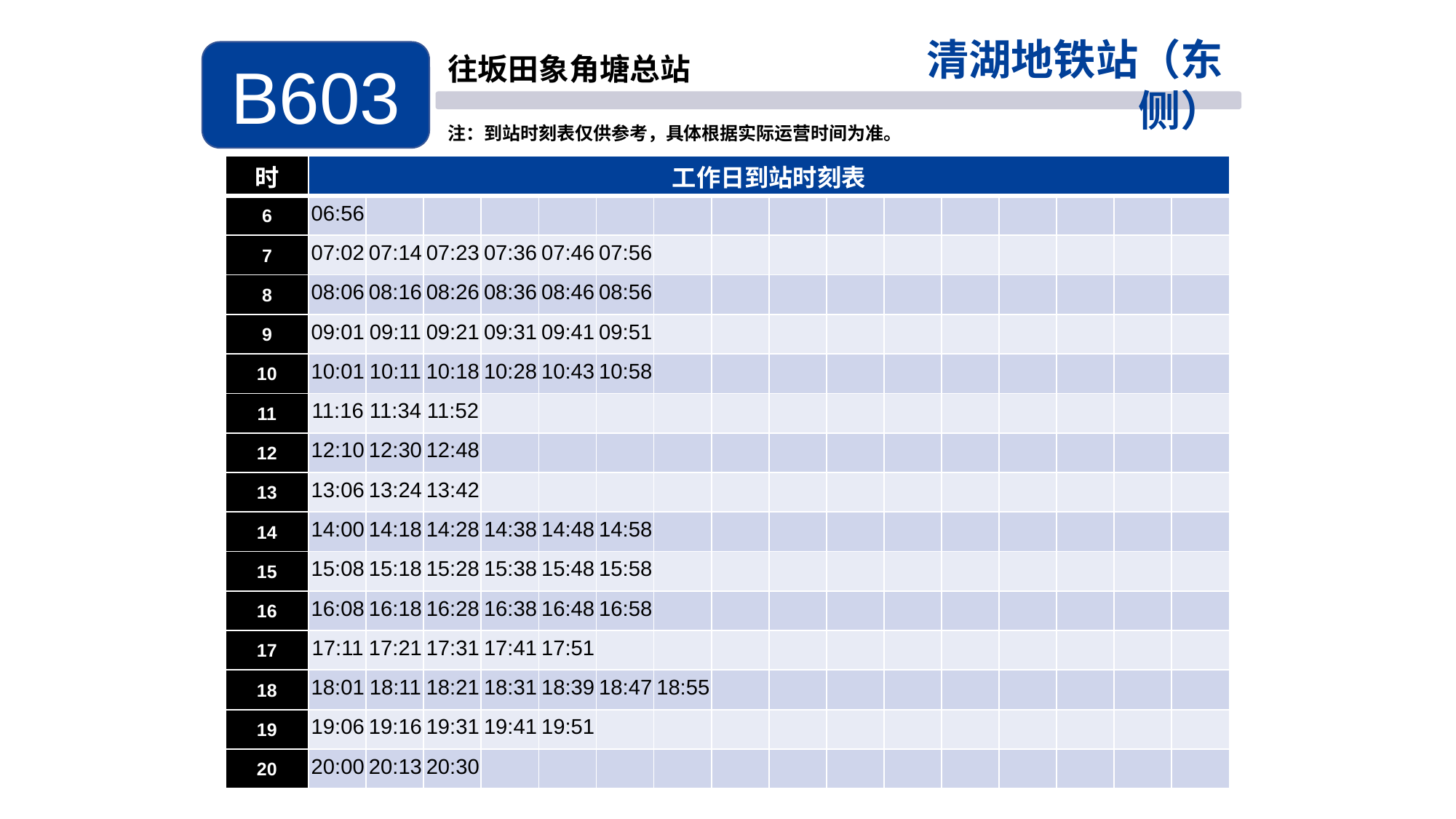

清湖地铁站（东侧）
B603
往坂田象角塘总站

注：到站时刻表仅供参考，具体根据实际运营时间为准。
| 时 | 工作日到站时刻表 |  |  |  |  |  |  |  |  |  |  |  |  |  |  |  |
| --- | --- | --- | --- | --- | --- | --- | --- | --- | --- | --- | --- | --- | --- | --- | --- | --- |
| 6 | 06:56 |  |  |  |  |  |  |  |  |  |  |  |  |  |  |  |
| 7 | 07:02 | 07:14 | 07:23 | 07:36 | 07:46 | 07:56 |  |  |  |  |  |  |  |  |  |  |
| 8 | 08:06 | 08:16 | 08:26 | 08:36 | 08:46 | 08:56 |  |  |  |  |  |  |  |  |  |  |
| 9 | 09:01 | 09:11 | 09:21 | 09:31 | 09:41 | 09:51 |  |  |  |  |  |  |  |  |  |  |
| 10 | 10:01 | 10:11 | 10:18 | 10:28 | 10:43 | 10:58 |  |  |  |  |  |  |  |  |  |  |
| 11 | 11:16 | 11:34 | 11:52 |  |  |  |  |  |  |  |  |  |  |  |  |  |
| 12 | 12:10 | 12:30 | 12:48 |  |  |  |  |  |  |  |  |  |  |  |  |  |
| 13 | 13:06 | 13:24 | 13:42 |  |  |  |  |  |  |  |  |  |  |  |  |  |
| 14 | 14:00 | 14:18 | 14:28 | 14:38 | 14:48 | 14:58 |  |  |  |  |  |  |  |  |  |  |
| 15 | 15:08 | 15:18 | 15:28 | 15:38 | 15:48 | 15:58 |  |  |  |  |  |  |  |  |  |  |
| 16 | 16:08 | 16:18 | 16:28 | 16:38 | 16:48 | 16:58 |  |  |  |  |  |  |  |  |  |  |
| 17 | 17:11 | 17:21 | 17:31 | 17:41 | 17:51 |  |  |  |  |  |  |  |  |  |  |  |
| 18 | 18:01 | 18:11 | 18:21 | 18:31 | 18:39 | 18:47 | 18:55 |  |  |  |  |  |  |  |  |  |
| 19 | 19:06 | 19:16 | 19:31 | 19:41 | 19:51 |  |  |  |  |  |  |  |  |  |  |  |
| 20 | 20:00 | 20:13 | 20:30 |  |  |  |  |  |  |  |  |  |  |  |  |  |